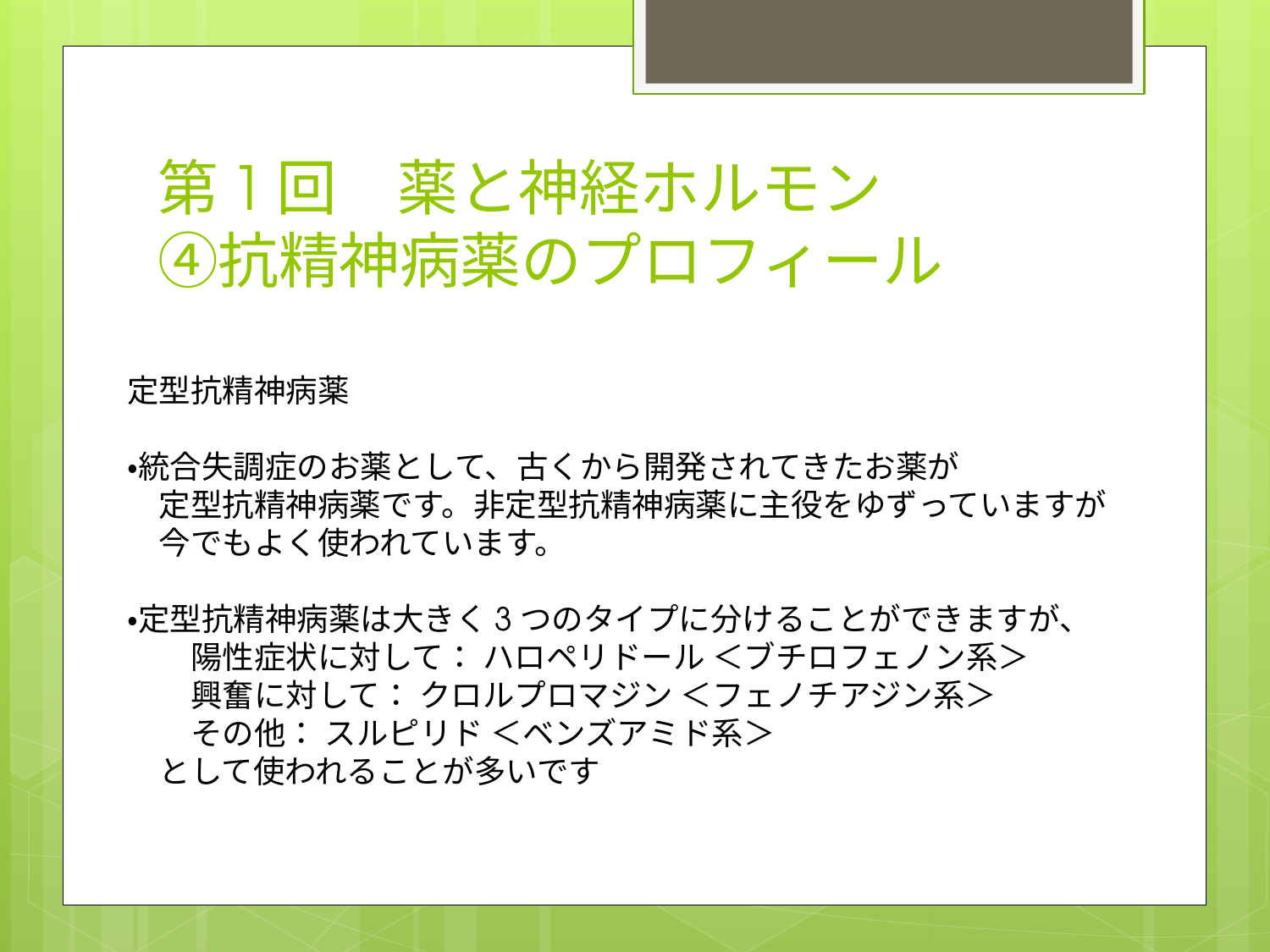

# 第1回　薬と神経ホルモン ④抗精神病薬のプロフィール

定型抗精神病薬

・統合失調症のお薬として、古くから開発されてきたお薬が
　定型抗精神病薬です。非定型抗精神病薬に主役をゆずっていますが
　今でもよく使われています。

・定型抗精神病薬は大きく3つのタイプに分けることができますが、
　　陽性症状に対して： ハロペリドール ＜ブチロフェノン系＞
　　興奮に対して： クロルプロマジン ＜フェノチアジン系＞
　　その他： スルピリド ＜ベンズアミド系＞
　として使われることが多いです